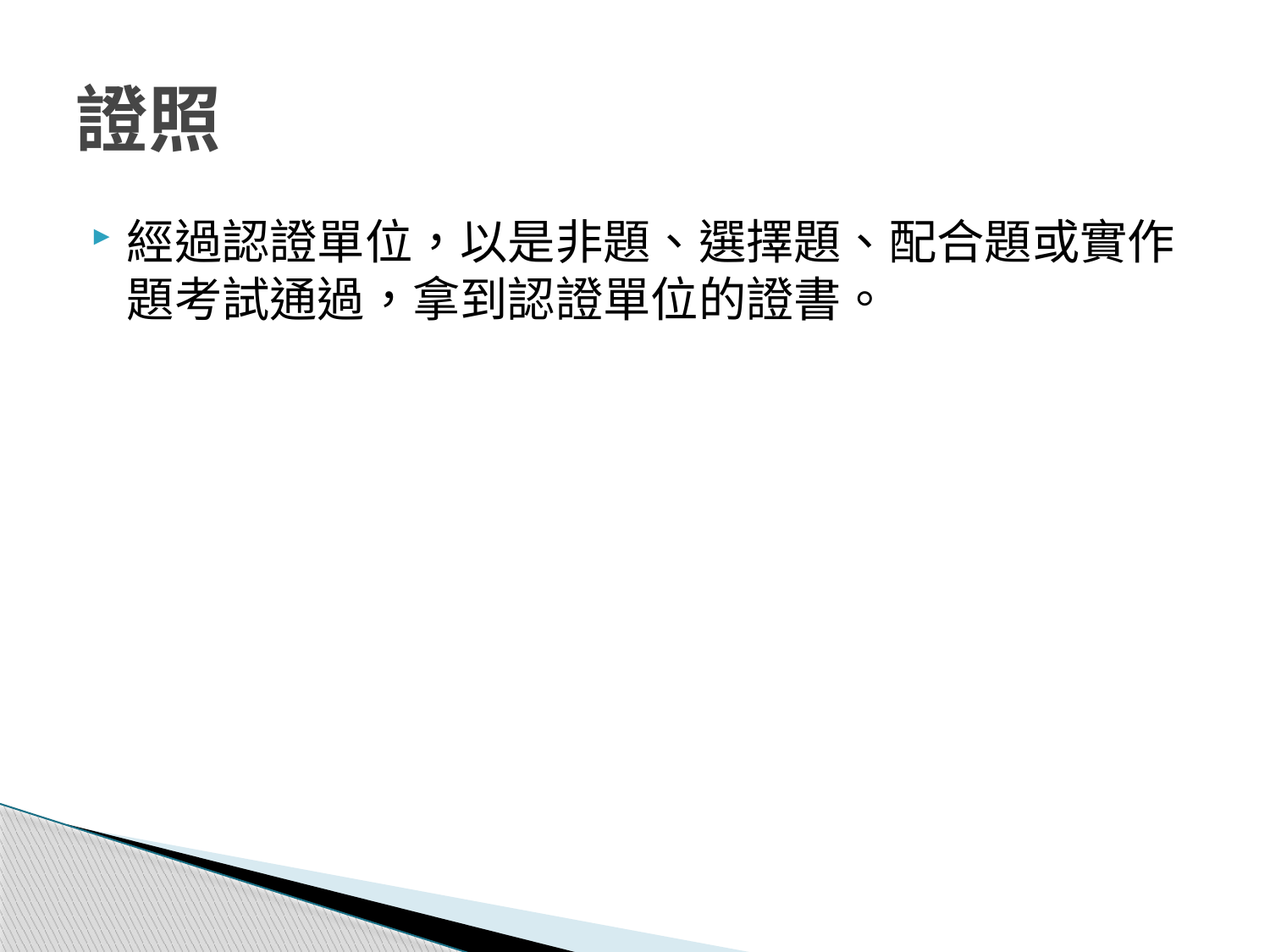

# 證照
經過認證單位，以是非題、選擇題、配合題或實作題考試通過，拿到認證單位的證書。